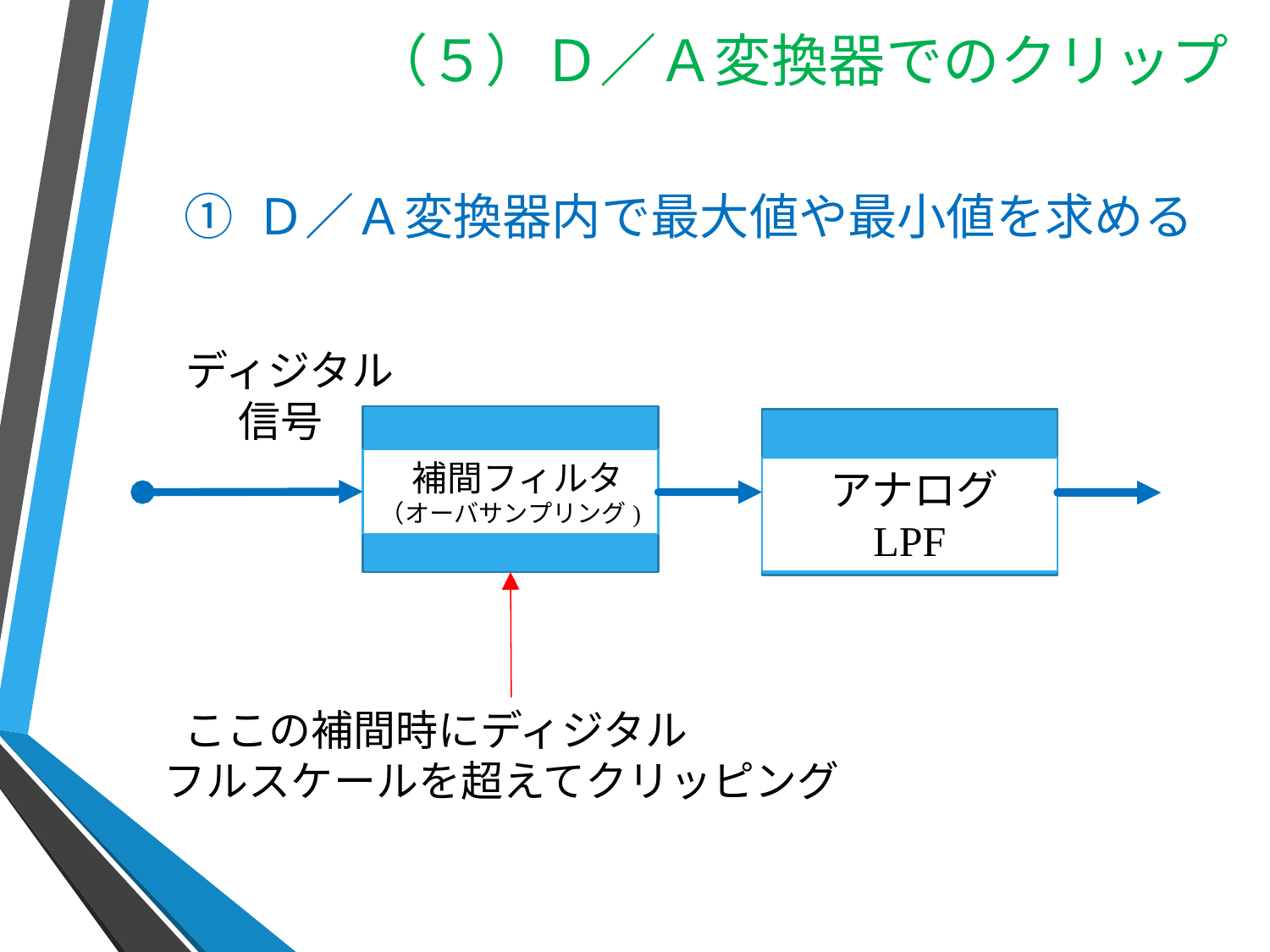

# （５）Ｄ／Ａ変換器でのクリップ
① Ｄ／Ａ変換器内で最大値や最小値を求める
 ディジタル
信号

 補間フィルタ
（オーバサンプリング)
 アナログLPF
 ここの補間時にディジタル
フルスケールを超えてクリッピング